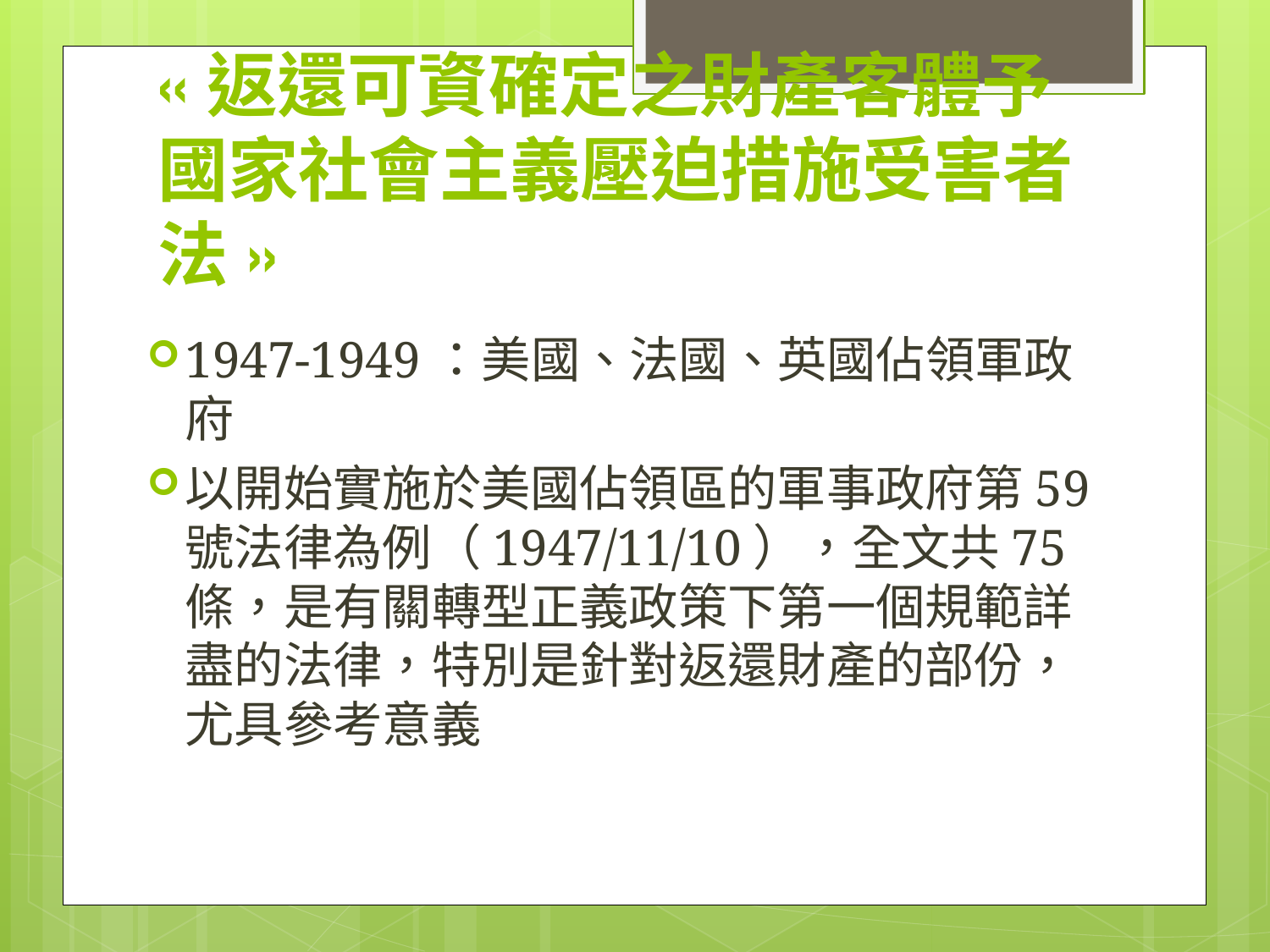

# «返還可資確定之財產客體予國家社會主義壓迫措施受害者法»
1947-1949：美國、法國、英國佔領軍政府
以開始實施於美國佔領區的軍事政府第59號法律為例（1947/11/10），全文共75條，是有關轉型正義政策下第一個規範詳盡的法律，特別是針對返還財產的部份，尤具參考意義